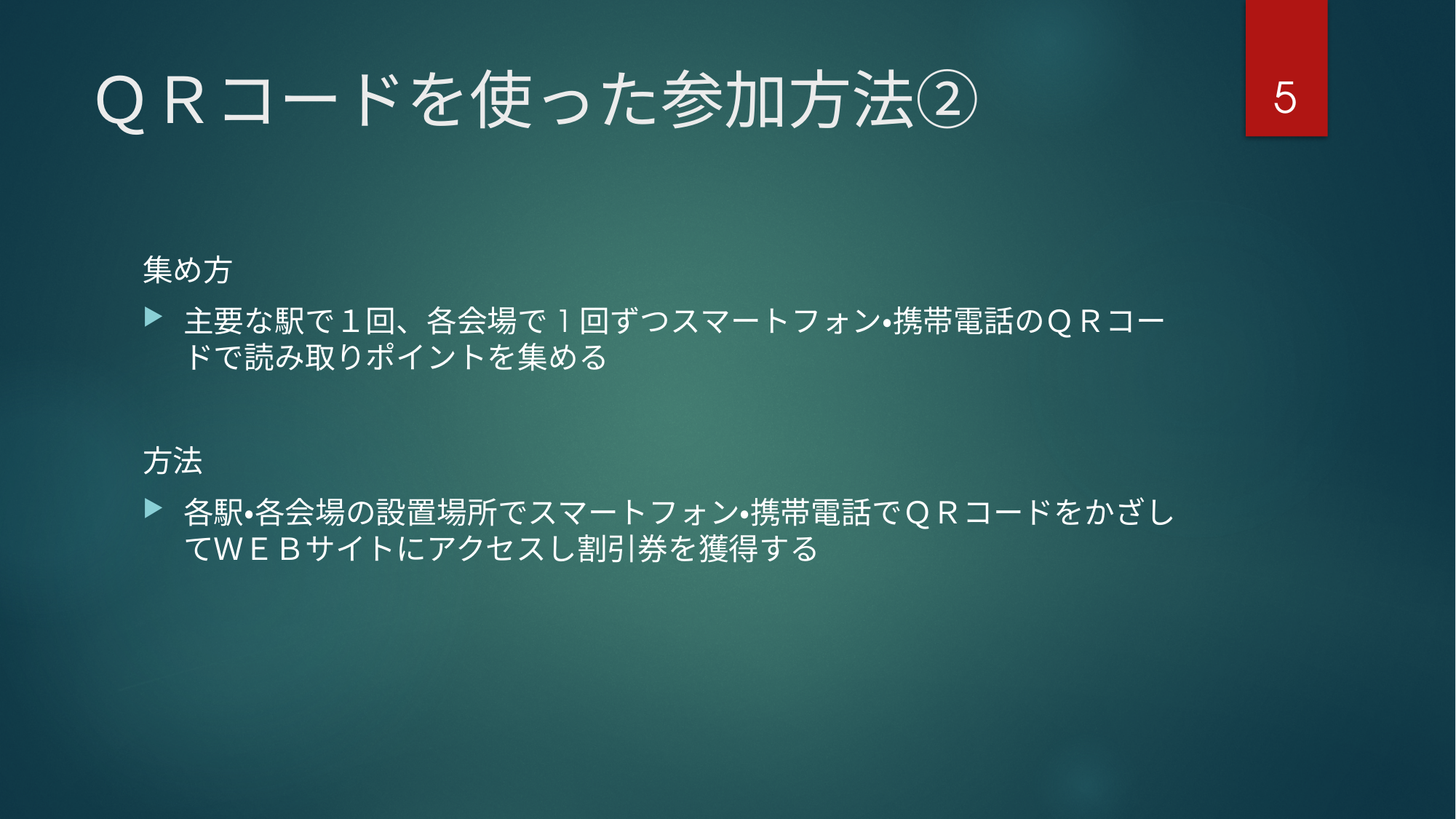

5
# ＱＲコードを使った参加方法②
集め方
主要な駅で１回、各会場で1回ずつスマートフォン・携帯電話のＱＲコードで読み取りポイントを集める

方法
各駅・各会場の設置場所でスマートフォン・携帯電話でＱＲコードをかざしてＷＥＢサイトにアクセスし割引券を獲得する